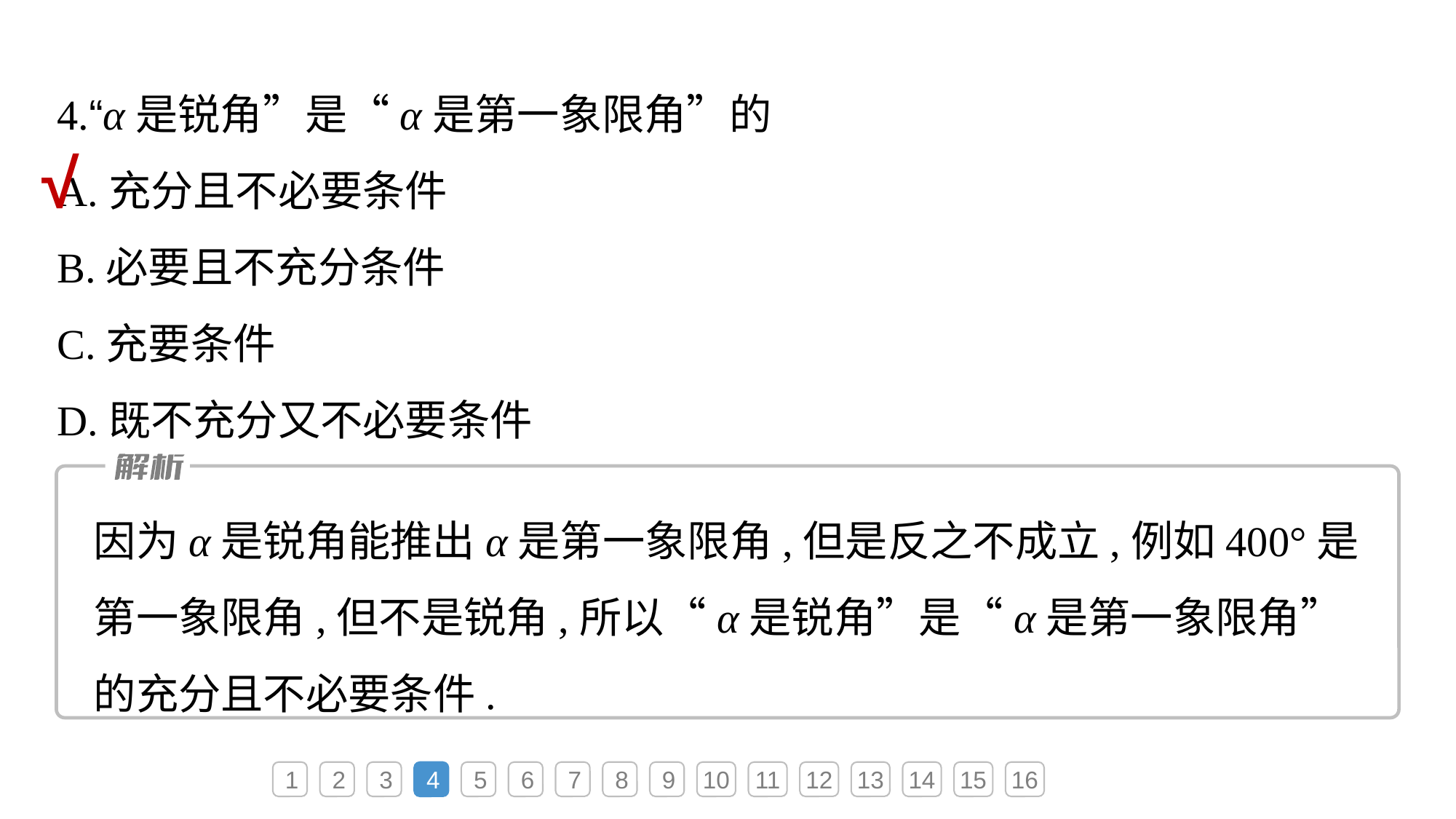

4.“α是锐角”是“α是第一象限角”的
A.充分且不必要条件
B.必要且不充分条件
C.充要条件
D.既不充分又不必要条件
√

因为α是锐角能推出α是第一象限角,但是反之不成立,例如400°是第一象限角,但不是锐角,所以“α是锐角”是“α是第一象限角”的充分且不必要条件.
1
2
3
4
5
6
7
8
9
10
11
12
13
14
15
16